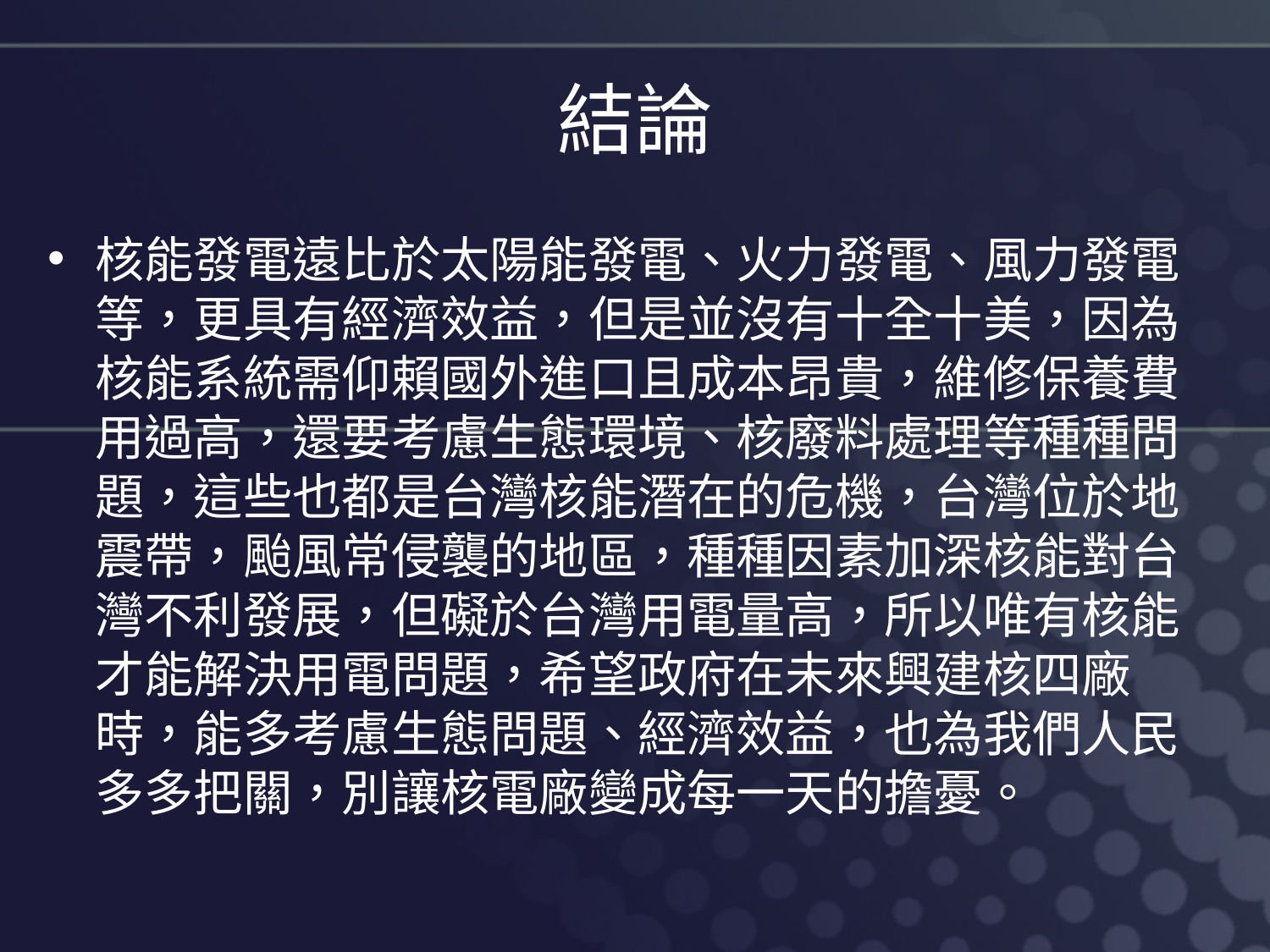

# 結論
核能發電遠比於太陽能發電、火力發電、風力發電等，更具有經濟效益，但是並沒有十全十美，因為核能系統需仰賴國外進口且成本昂貴，維修保養費用過高，還要考慮生態環境、核廢料處理等種種問題，這些也都是台灣核能潛在的危機，台灣位於地震帶，颱風常侵襲的地區，種種因素加深核能對台灣不利發展，但礙於台灣用電量高，所以唯有核能才能解決用電問題，希望政府在未來興建核四廠時，能多考慮生態問題、經濟效益，也為我們人民多多把關，別讓核電廠變成每一天的擔憂。